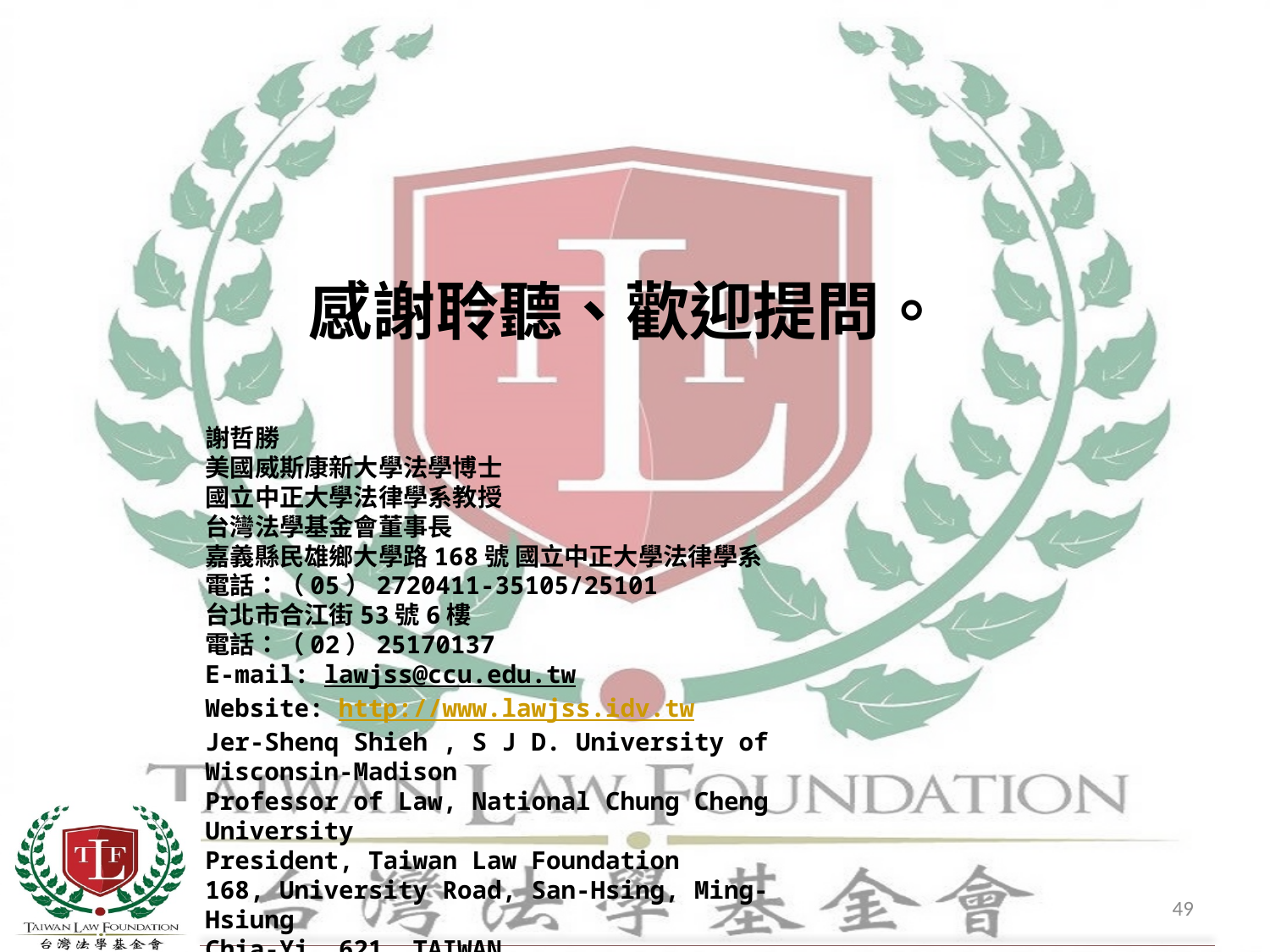

#

               感謝聆聽、歡迎提問。
謝哲勝
美國威斯康新大學法學博士
國立中正大學法律學系教授
台灣法學基金會董事長
嘉義縣民雄鄉大學路168號 國立中正大學法律學系
電話：（05）2720411-35105/25101
台北市合江街53號6樓
電話：（02）25170137
E-mail: lawjss@ccu.edu.tw
Website: http://www.lawjss.idv.tw
Jer-Shenq Shieh , S J D. University of Wisconsin-Madison
Professor of Law, National Chung Cheng University
President, Taiwan Law Foundation
168, University Road, San-Hsing, Ming-Hsiung
Chia-Yi, 621, TAIWAN
(O)+886-5-2720411 ext. 35105/25101
49